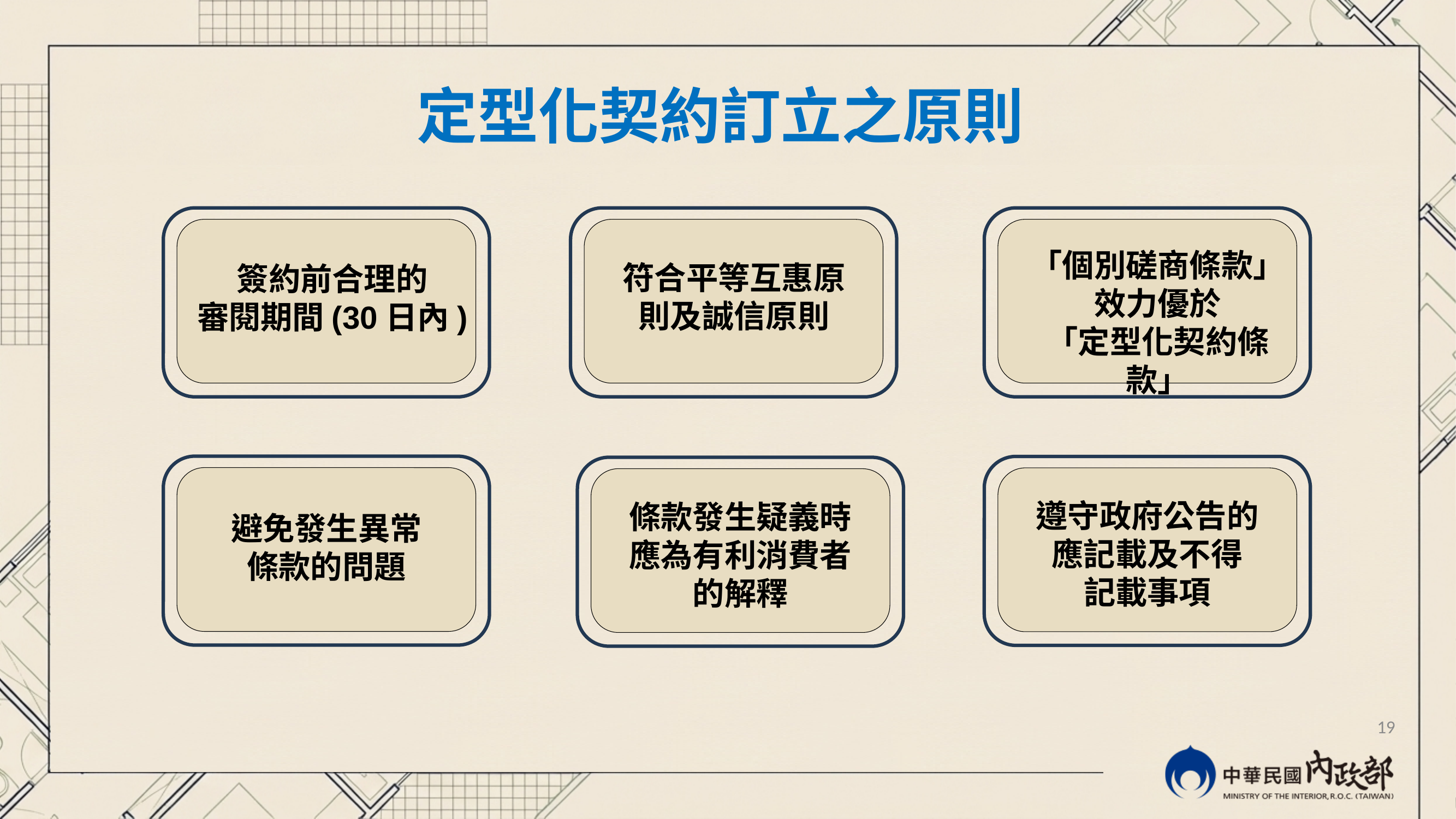

定型化契約訂立之原則

符合平等互惠原則及誠信原則

「個別磋商條款」
效力優於
「定型化契約條款」

簽約前合理的
審閱期間(30日內)

避免發生異常
條款的問題

遵守政府公告的
應記載及不得
記載事項

條款發生疑義時應為有利消費者的解釋
19